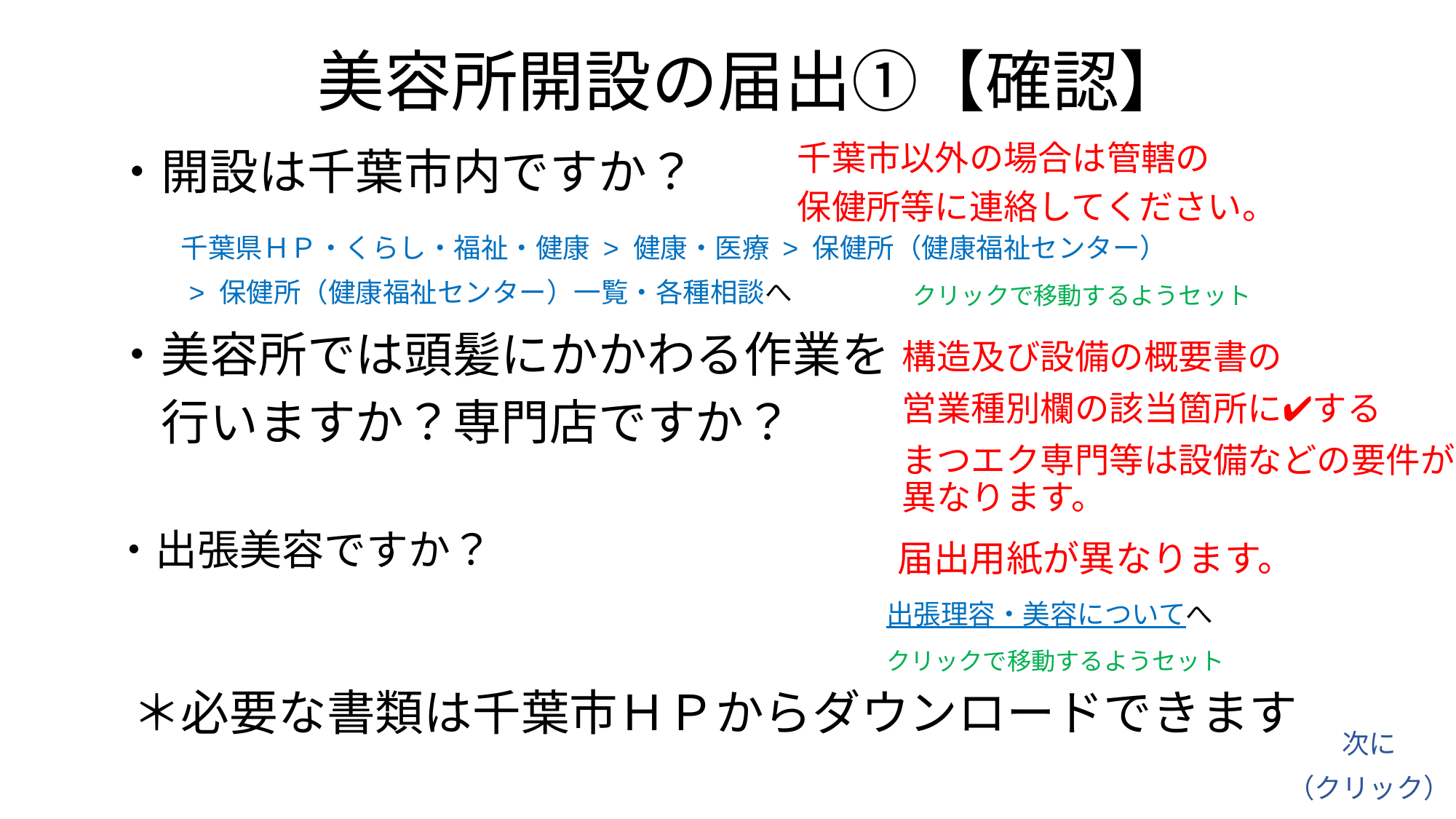

# 美容所開設の届出①【確認】
千葉市以外の場合は管轄の
保健所等に連絡してください。
・開設は千葉市内ですか？
千葉県ＨＰ・くらし・福祉・健康 > 健康・医療 > 保健所（健康福祉センター）
 > 保健所（健康福祉センター）一覧・各種相談へ
クリックで移動するようセット
・美容所では頭髪にかかわる作業を
　行いますか？専門店ですか？
構造及び設備の概要書の
営業種別欄の該当箇所に✔する
まつエク専門等は設備などの要件が異なります。

・出張美容ですか？
届出用紙が異なります。
出張理容・美容についてへ
クリックで移動するようセット
＊必要な書類は千葉市ＨＰからダウンロードできます
次に
（クリック）